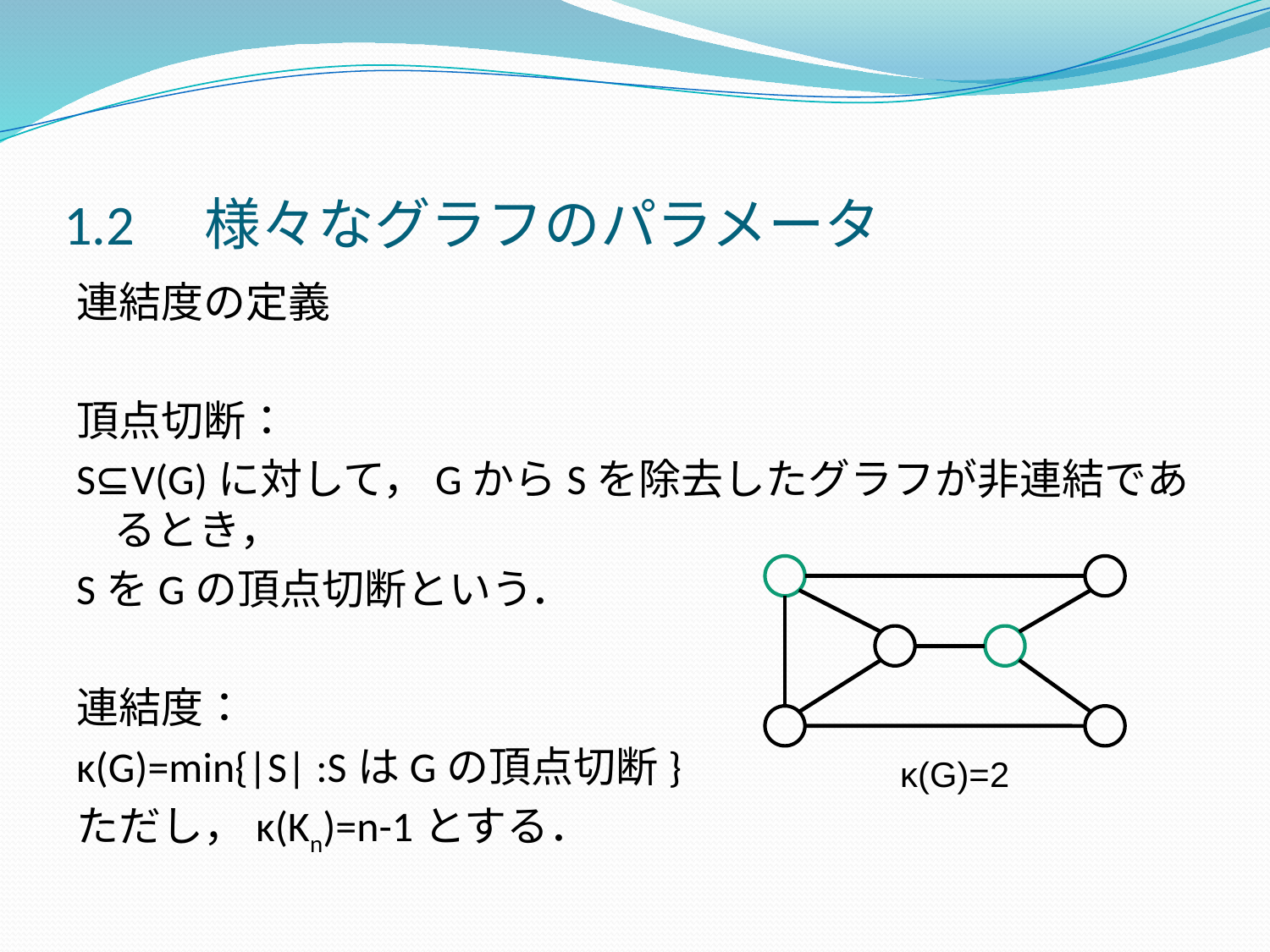

# 1.2　様々なグラフのパラメータ
連結度の定義

頂点切断：
S⊆V(G)に対して，GからSを除去したグラフが非連結であるとき，
SをGの頂点切断という．

連結度：
κ(G)=min{|S| :SはGの頂点切断}
ただし，κ(Kn)=n-1とする．

κ(G)=2